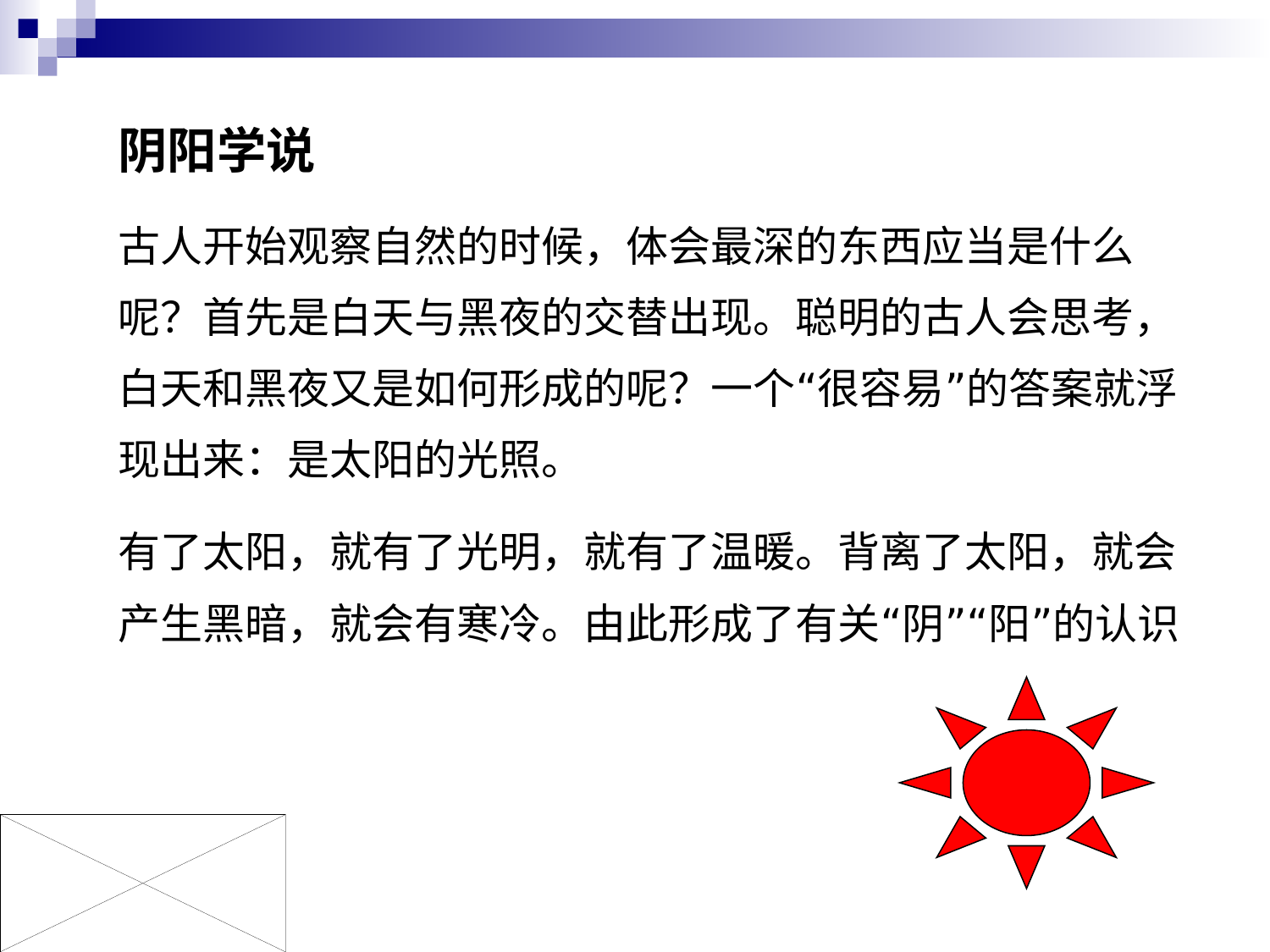

阴阳学说
古人开始观察自然的时候，体会最深的东西应当是什么呢？首先是白天与黑夜的交替出现。聪明的古人会思考，白天和黑夜又是如何形成的呢？一个“很容易”的答案就浮现出来：是太阳的光照。
有了太阳，就有了光明，就有了温暖。背离了太阳，就会产生黑暗，就会有寒冷。由此形成了有关“阴”“阳”的认识